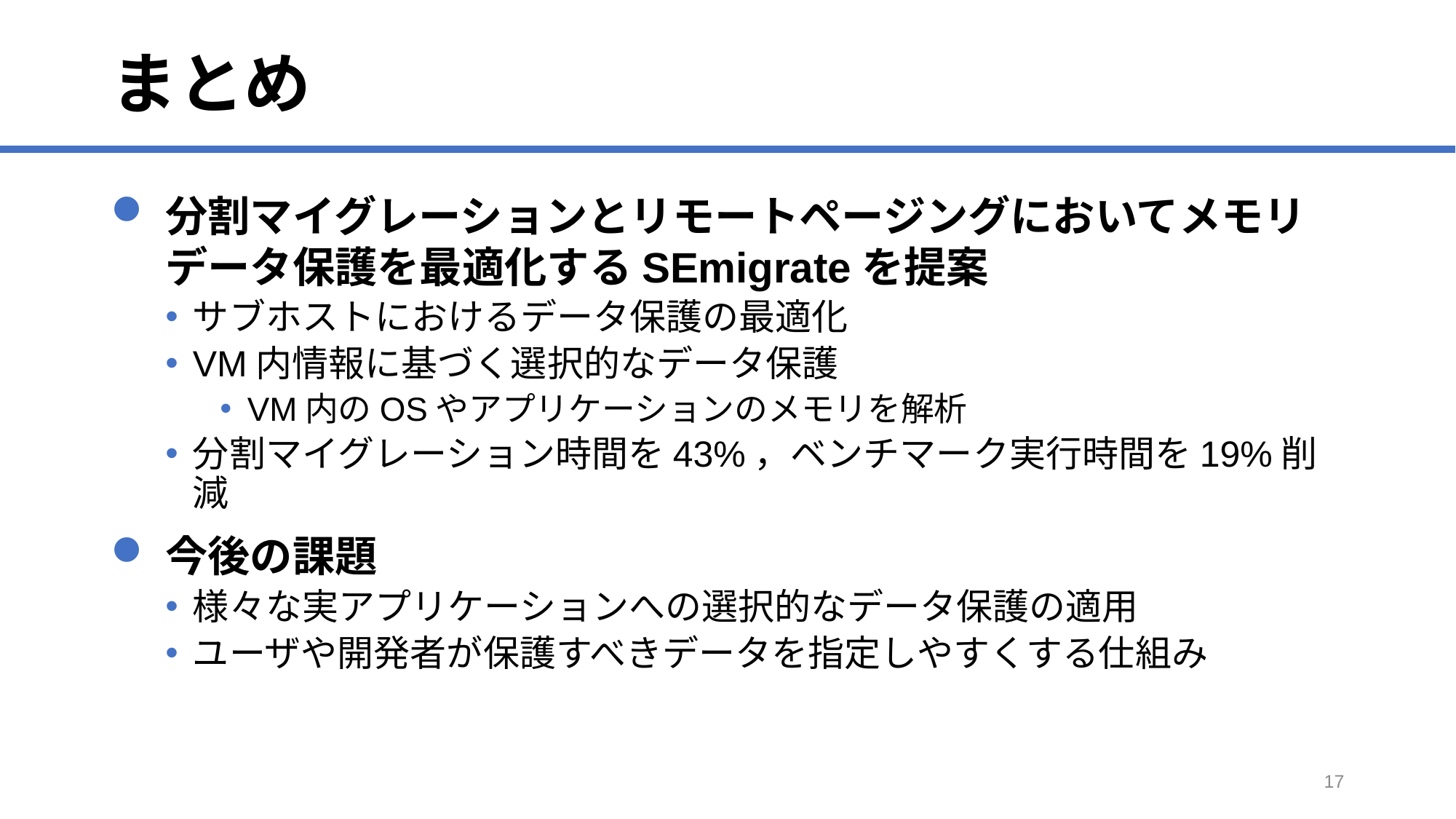

# まとめ
分割マイグレーションとリモートページングにおいてメモリデータ保護を最適化するSEmigrateを提案
サブホストにおけるデータ保護の最適化
VM内情報に基づく選択的なデータ保護
VM内のOSやアプリケーションのメモリを解析
分割マイグレーション時間を43%，ベンチマーク実行時間を19%削減
今後の課題
様々な実アプリケーションへの選択的なデータ保護の適用
ユーザや開発者が保護すべきデータを指定しやすくする仕組み

17